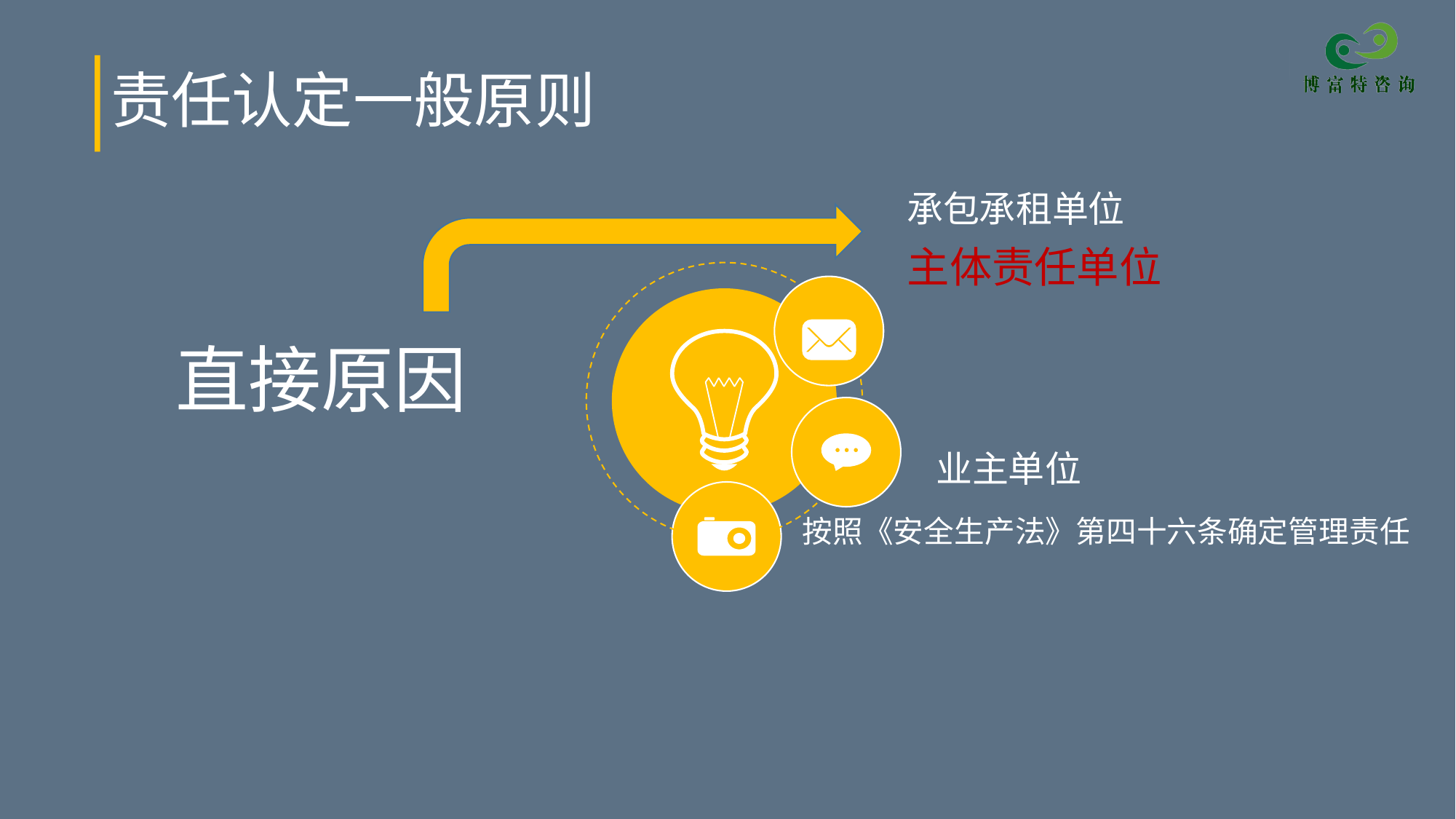

责任认定一般原则
承包承租单位

主体责任单位

直接原因

业主单位

按照《安全生产法》第四十六条确定管理责任